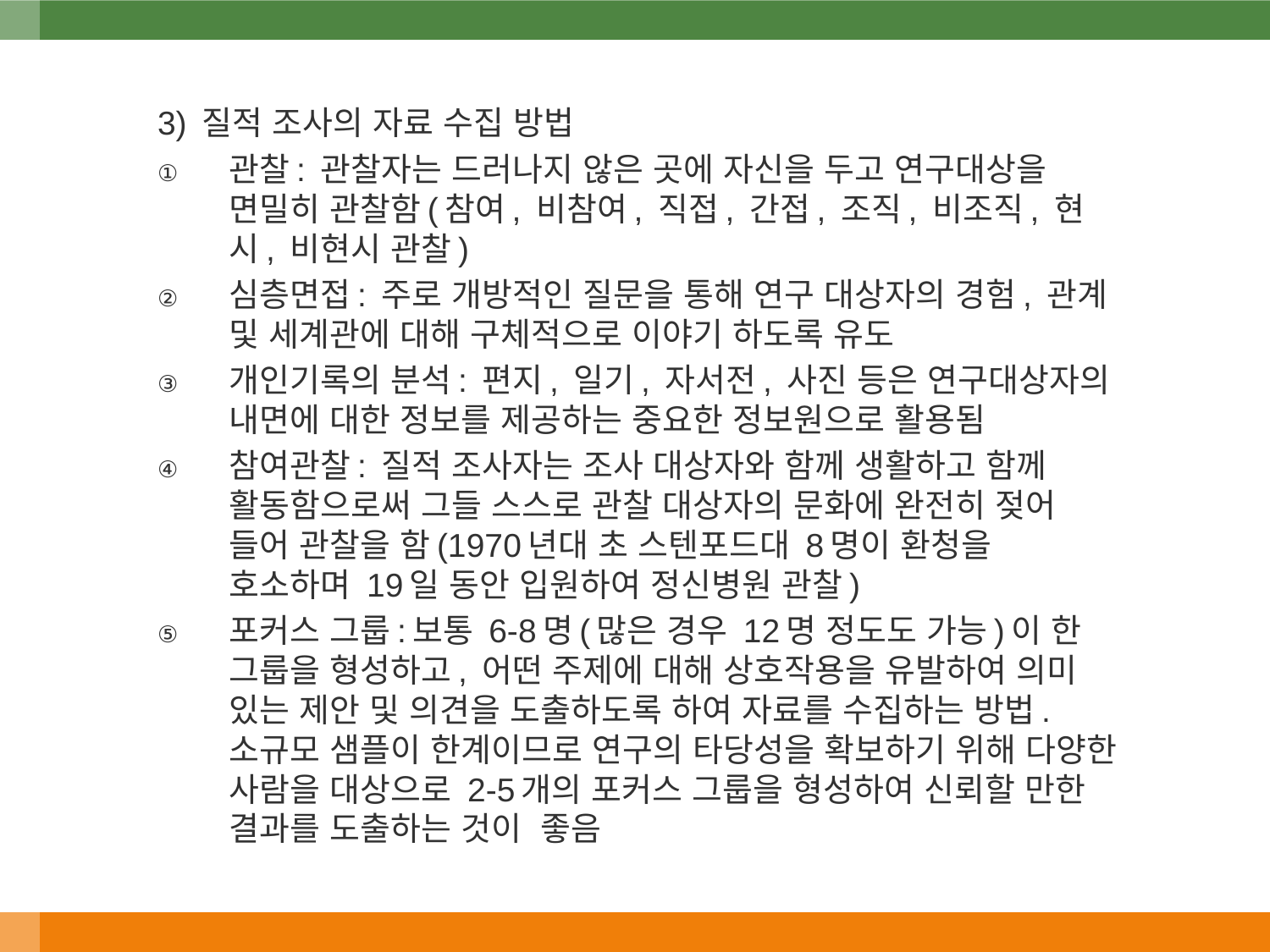

3) 질적 조사의 자료 수집 방법
관찰: 관찰자는 드러나지 않은 곳에 자신을 두고 연구대상을 면밀히 관찰함(참여, 비참여, 직접, 간접, 조직, 비조직, 현시, 비현시 관찰)
심층면접: 주로 개방적인 질문을 통해 연구 대상자의 경험, 관계 및 세계관에 대해 구체적으로 이야기 하도록 유도
개인기록의 분석: 편지, 일기, 자서전, 사진 등은 연구대상자의 내면에 대한 정보를 제공하는 중요한 정보원으로 활용됨
참여관찰: 질적 조사자는 조사 대상자와 함께 생활하고 함께 활동함으로써 그들 스스로 관찰 대상자의 문화에 완전히 젖어 들어 관찰을 함(1970년대 초 스텐포드대 8명이 환청을 호소하며 19일 동안 입원하여 정신병원 관찰)
포커스 그룹:보통 6-8명(많은 경우 12명 정도도 가능)이 한 그룹을 형성하고, 어떤 주제에 대해 상호작용을 유발하여 의미 있는 제안 및 의견을 도출하도록 하여 자료를 수집하는 방법. 소규모 샘플이 한계이므로 연구의 타당성을 확보하기 위해 다양한 사람을 대상으로 2-5개의 포커스 그룹을 형성하여 신뢰할 만한 결과를 도출하는 것이  좋음